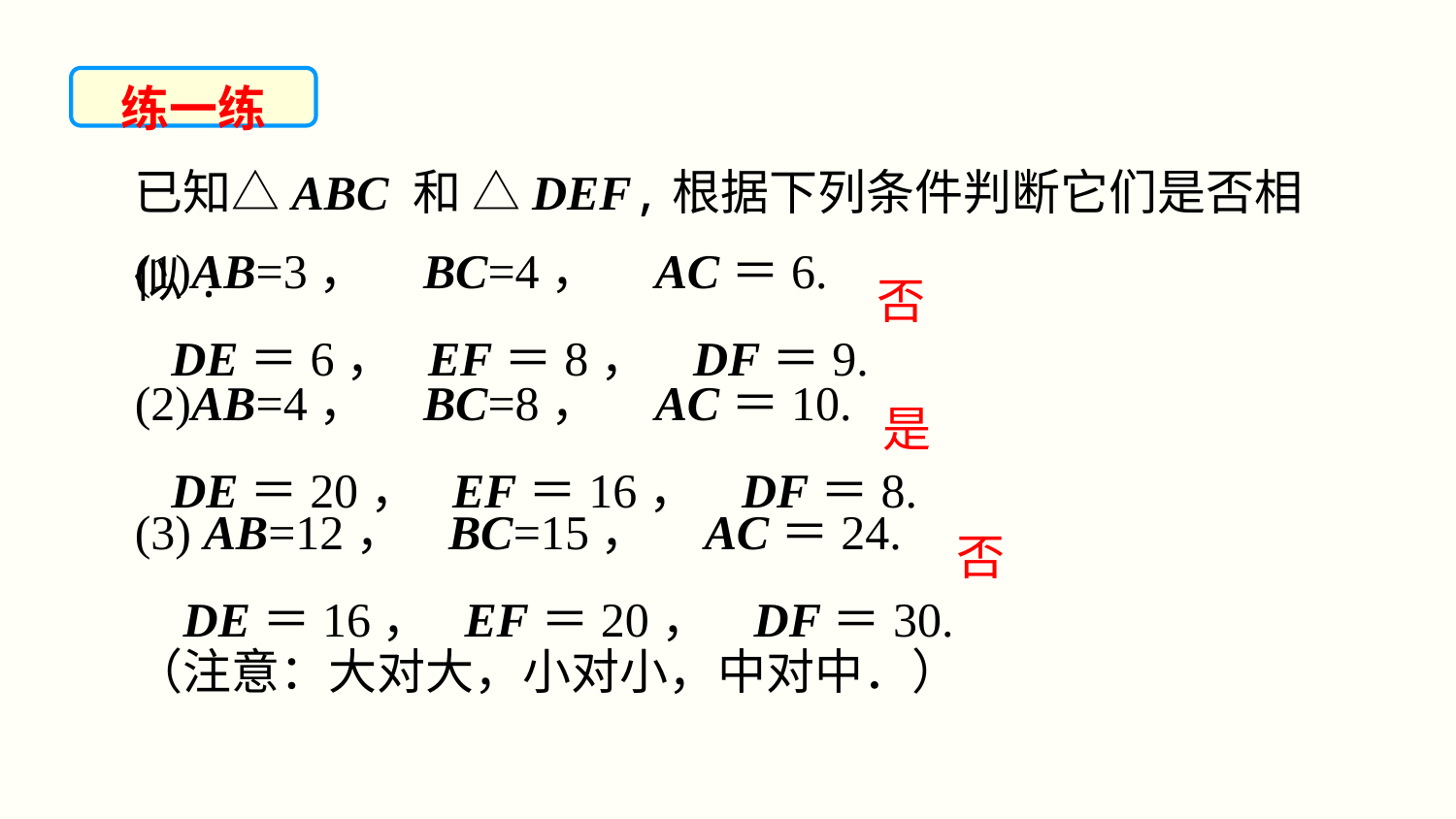

练一练
已知△ABC 和 △DEF,根据下列条件判断它们是否相似.
(1)AB=3，    BC=4，    AC＝6.
   DE＝6，  EF＝8，   DF＝9.
否
(2)AB=4，    BC=8，    AC＝10.
   DE＝20，  EF＝16，   DF＝8.
是
(3) AB=12，   BC=15，    AC＝24.
    DE＝16，  EF＝20，   DF＝30.
否
（注意：大对大，小对小，中对中．）